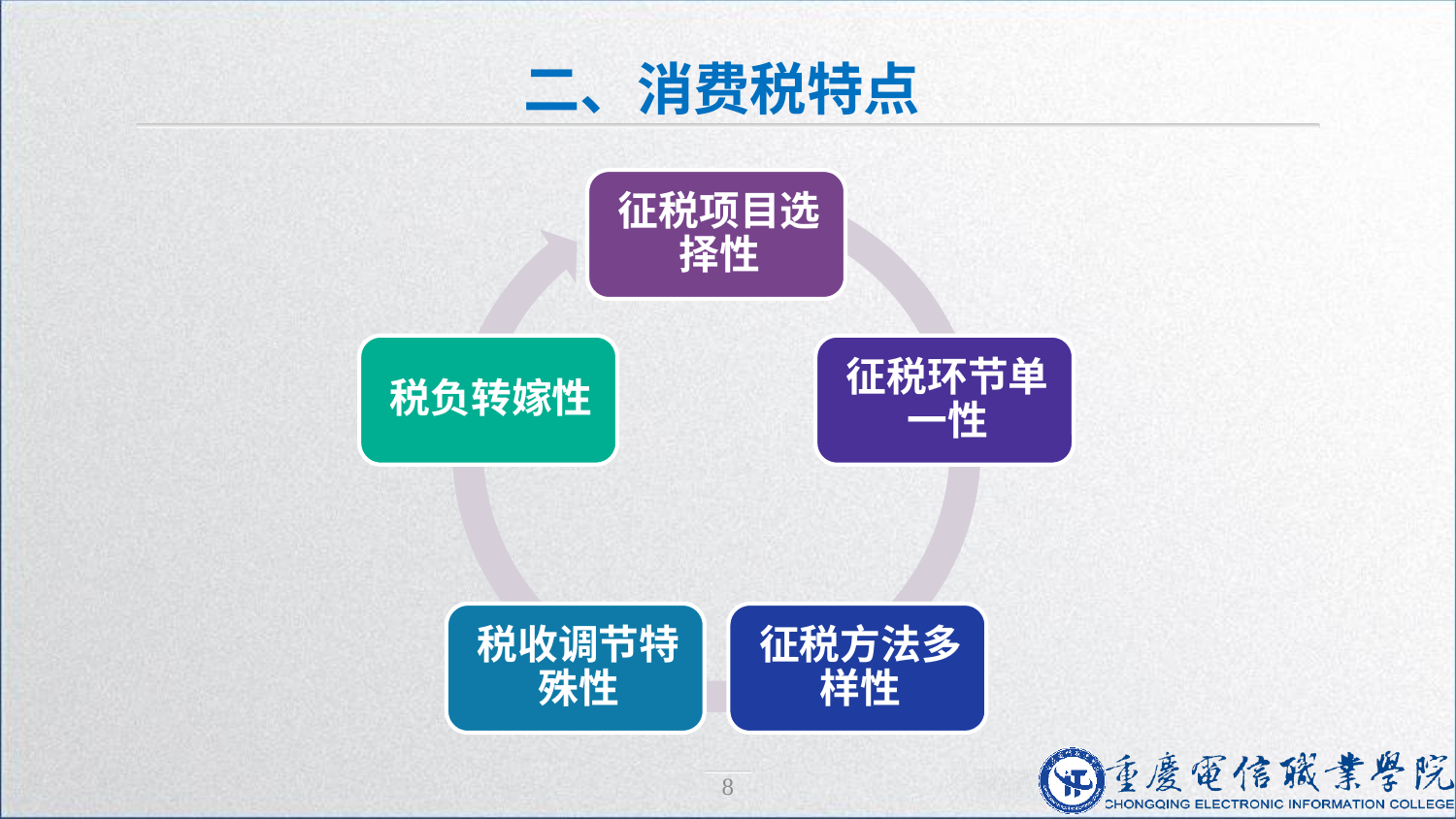

二、消费税特点
征税项目选择性
征税环节单一性
征税方法多样性
税收调节特殊性
税负转嫁性
8